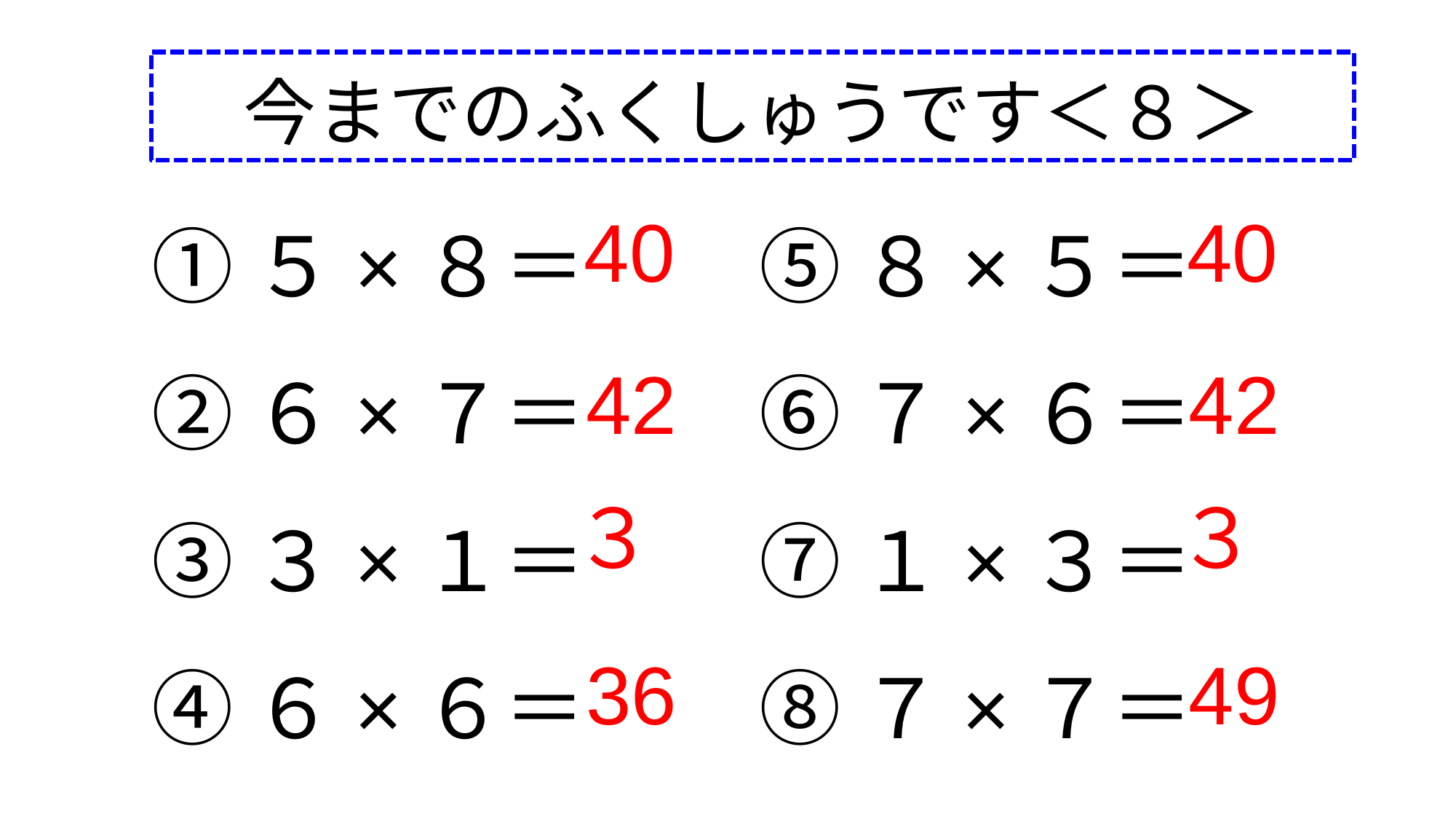

今までのふくしゅうです＜８＞
①５×８＝
②６×７＝
③３×１＝
④６×６＝
⑤８×５＝
⑥７×６＝
⑦１×３＝
⑧７×７＝
40
40
42
42
３
３
36
49
16日目